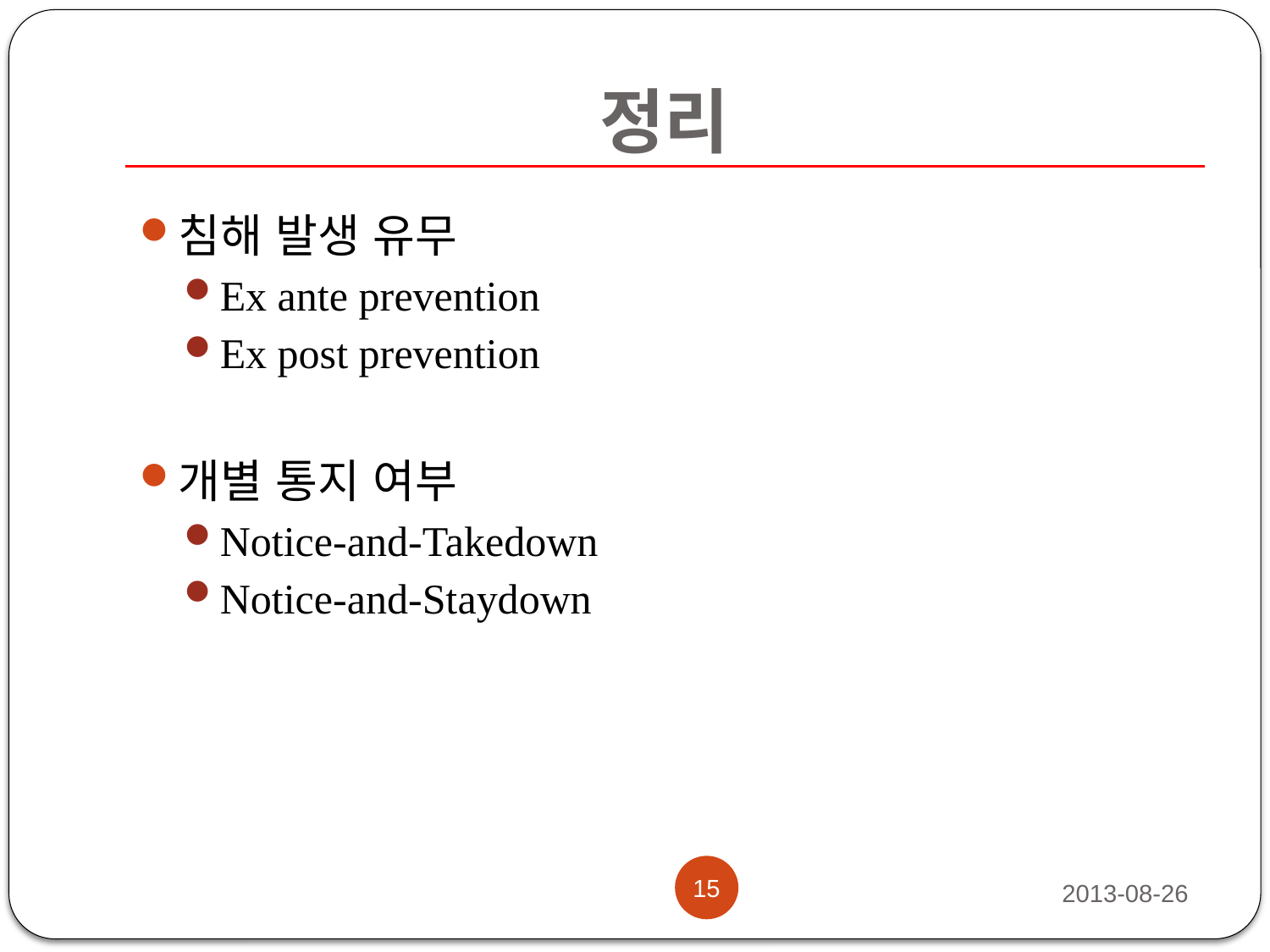

# 정리
침해 발생 유무
Ex ante prevention
Ex post prevention

개별 통지 여부
Notice-and-Takedown
Notice-and-Staydown
15

2013-08-26